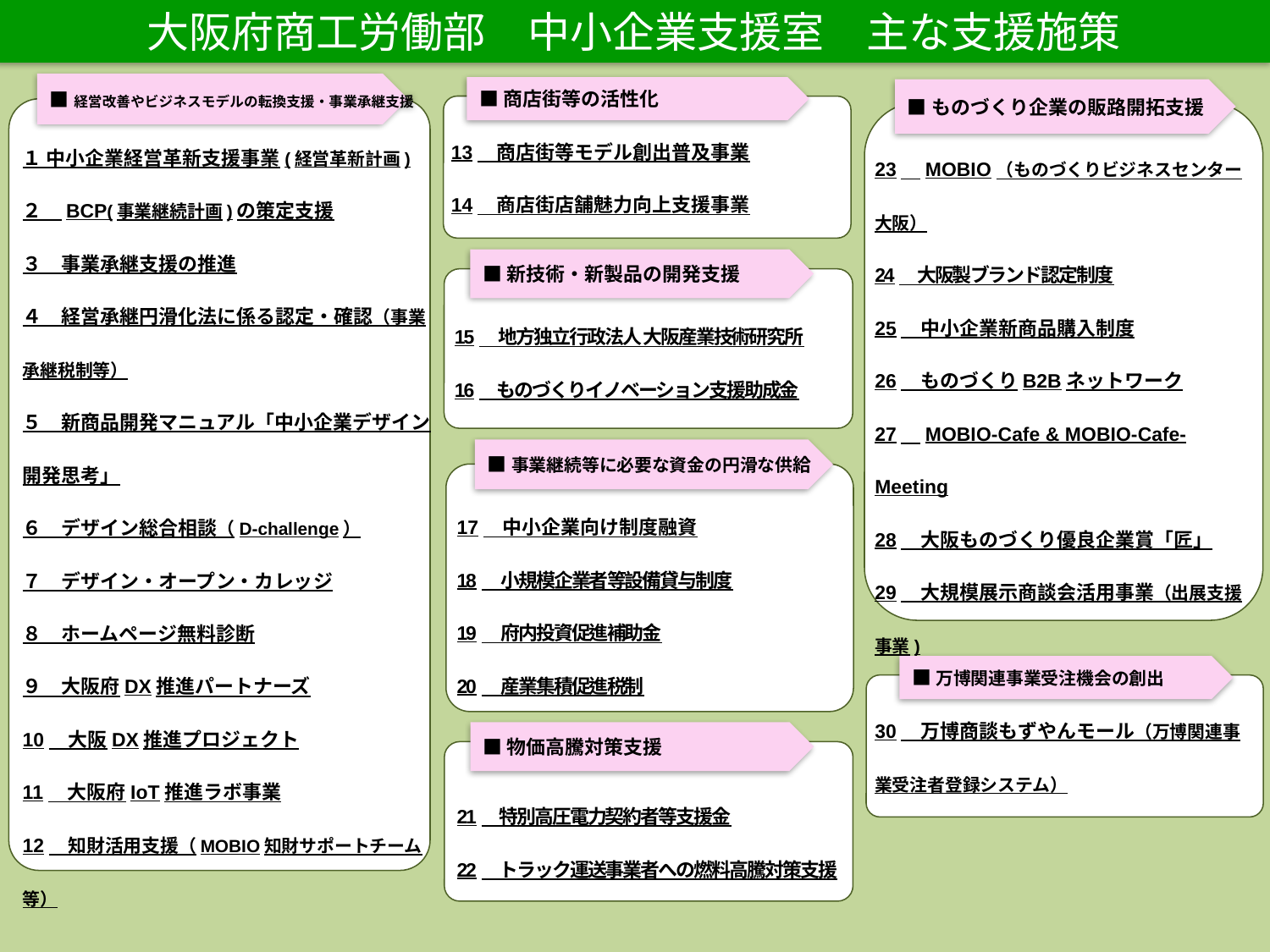

大阪府商工労働部　中小企業支援室　主な支援施策

■経営改善やビジネスモデルの転換支援・事業承継支援

■商店街等の活性化

■ものづくり企業の販路開拓支援

23　MOBIO（ものづくりビジネスセンター大阪）
24　大阪製ブランド認定制度
25　中小企業新商品購入制度
26　ものづくりB2Bネットワーク
27　MOBIO-Cafe & MOBIO-Cafe-Meeting
28　大阪ものづくり優良企業賞「匠」
29　大規模展示商談会活用事業（出展支援事業)
13　商店街等モデル創出普及事業
14　商店街店舗魅力向上支援事業
１ 中小企業経営革新支援事業(経営革新計画)
２　BCP(事業継続計画)の策定支援
３　事業承継支援の推進
４　経営承継円滑化法に係る認定・確認（事業承継税制等）
５　新商品開発マニュアル「中小企業デザイン開発思考」
６　デザイン総合相談（D-challenge）
７　デザイン・オープン・カレッジ
８　ホームページ無料診断
９　大阪府DX推進パートナーズ
10　大阪DX推進プロジェクト
11　大阪府IoT推進ラボ事業
12　知財活用支援（MOBIO知財サポートチーム等）
■新技術・新製品の開発支援

15　地方独立行政法人 大阪産業技術研究所
16　ものづくりイノベーション支援助成金
■事業継続等に必要な資金の円滑な供給

17　中小企業向け制度融資
18　小規模企業者等設備貸与制度
19　府内投資促進補助金
20　産業集積促進税制

■万博関連事業受注機会の創出

30　万博商談もずやんモール（万博関連事業受注者登録システム）
■物価高騰対策支援

21　特別高圧電力契約者等支援金
22　トラック運送事業者への燃料高騰対策支援
2